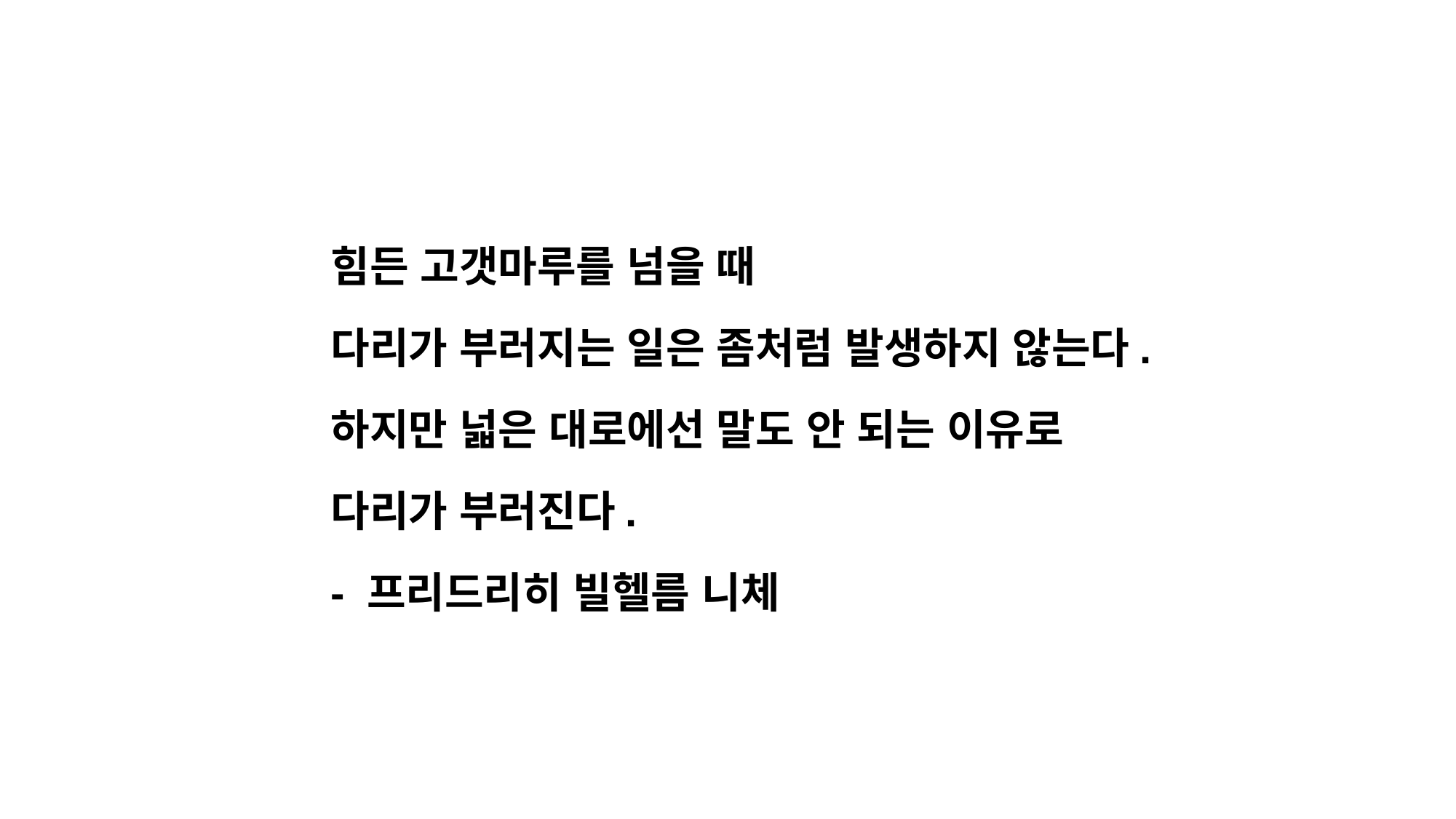

힘든 고갯마루를 넘을 때
다리가 부러지는 일은 좀처럼 발생하지 않는다.
하지만 넓은 대로에선 말도 안 되는 이유로
다리가 부러진다.
- 프리드리히 빌헬름 니체